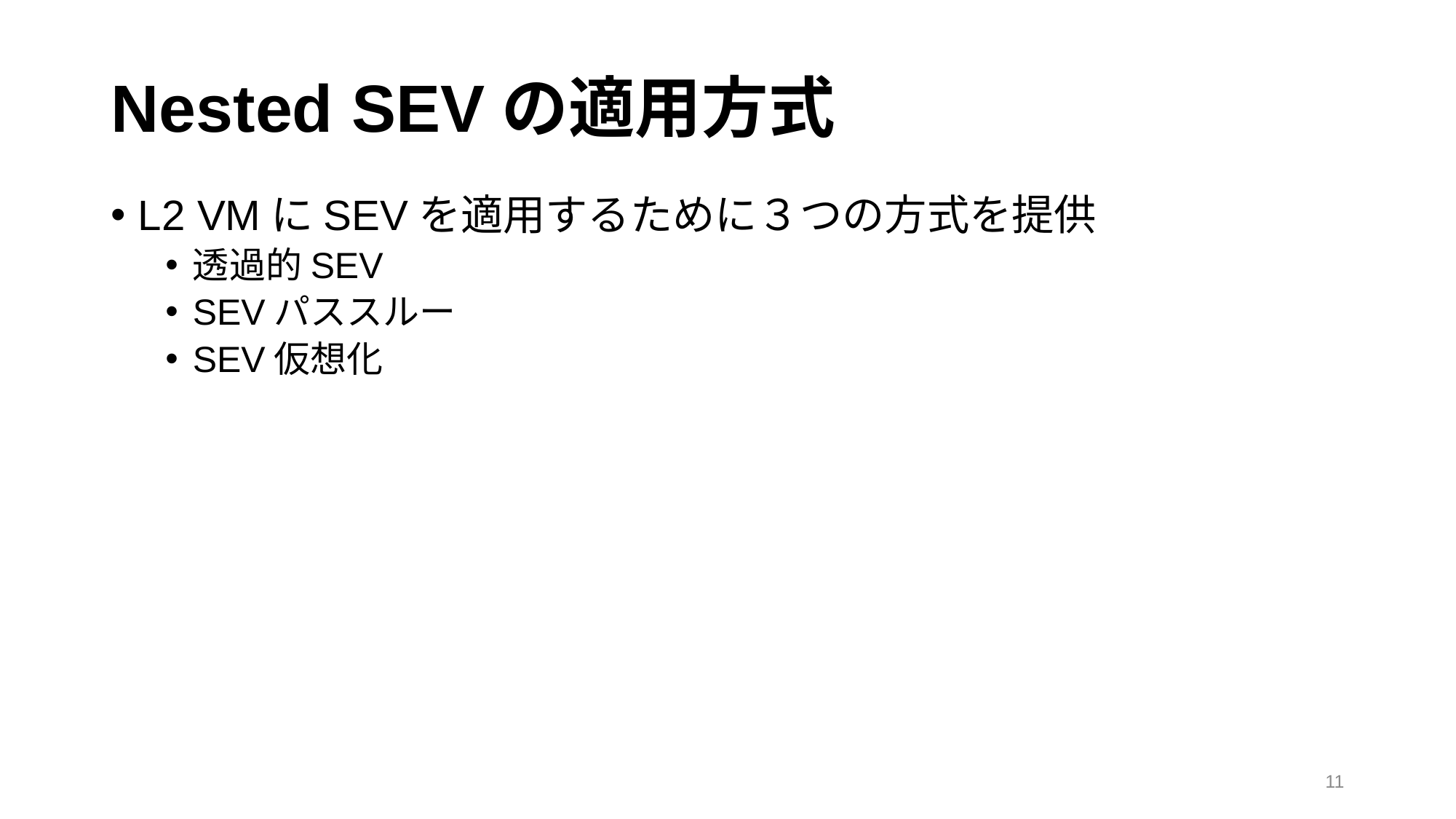

# Nested SEVの適用方式
L2 VMにSEVを適用するために３つの方式を提供
透過的SEV
SEVパススルー
SEV仮想化
11